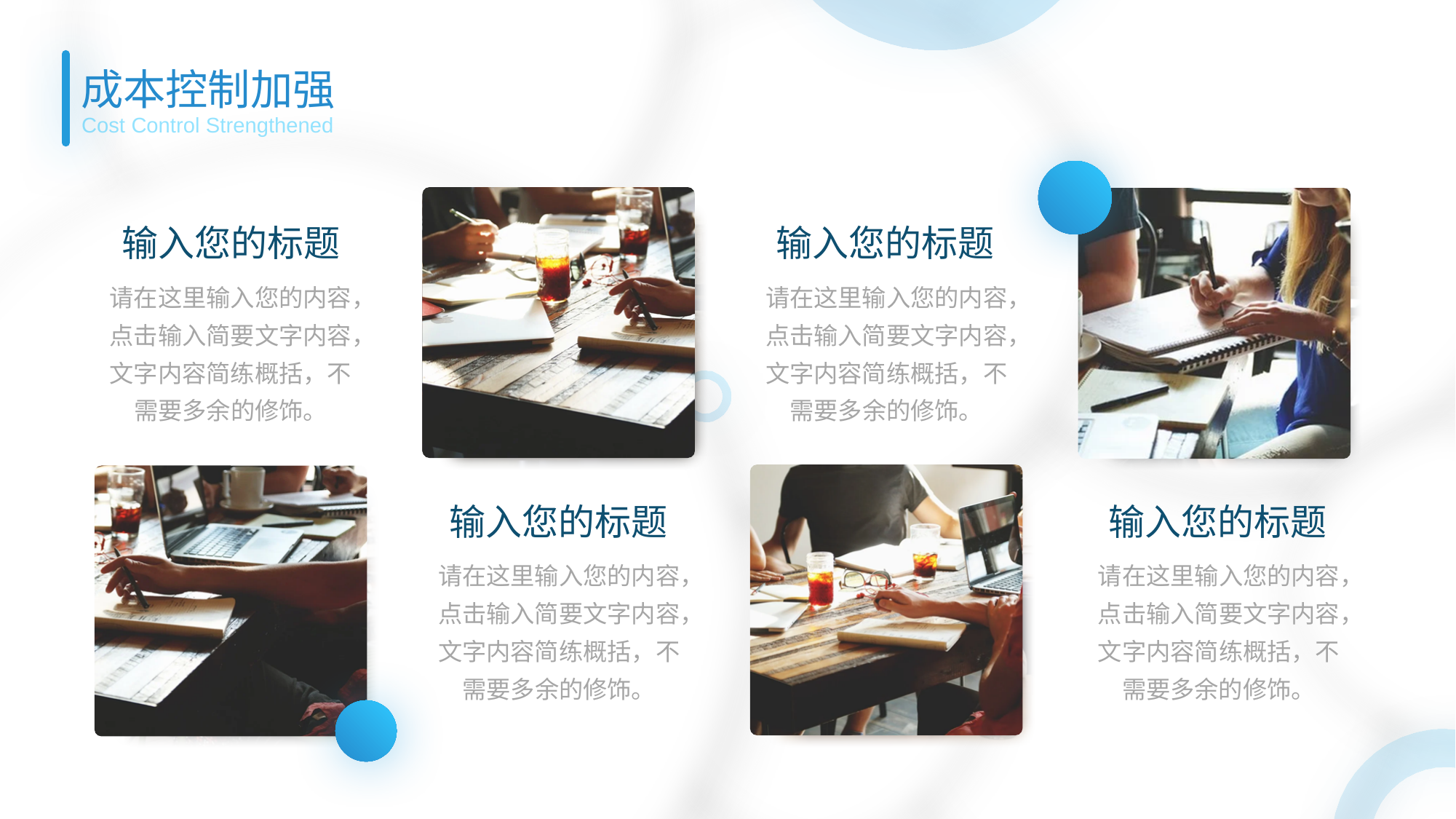

成本控制加强
Cost Control Strengthened

输入您的标题
请在这里输入您的内容，点击输入简要文字内容，文字内容简练概括，不需要多余的修饰。
输入您的标题
请在这里输入您的内容，点击输入简要文字内容，文字内容简练概括，不需要多余的修饰。

输入您的标题
请在这里输入您的内容，点击输入简要文字内容，文字内容简练概括，不需要多余的修饰。
输入您的标题
请在这里输入您的内容，点击输入简要文字内容，文字内容简练概括，不需要多余的修饰。